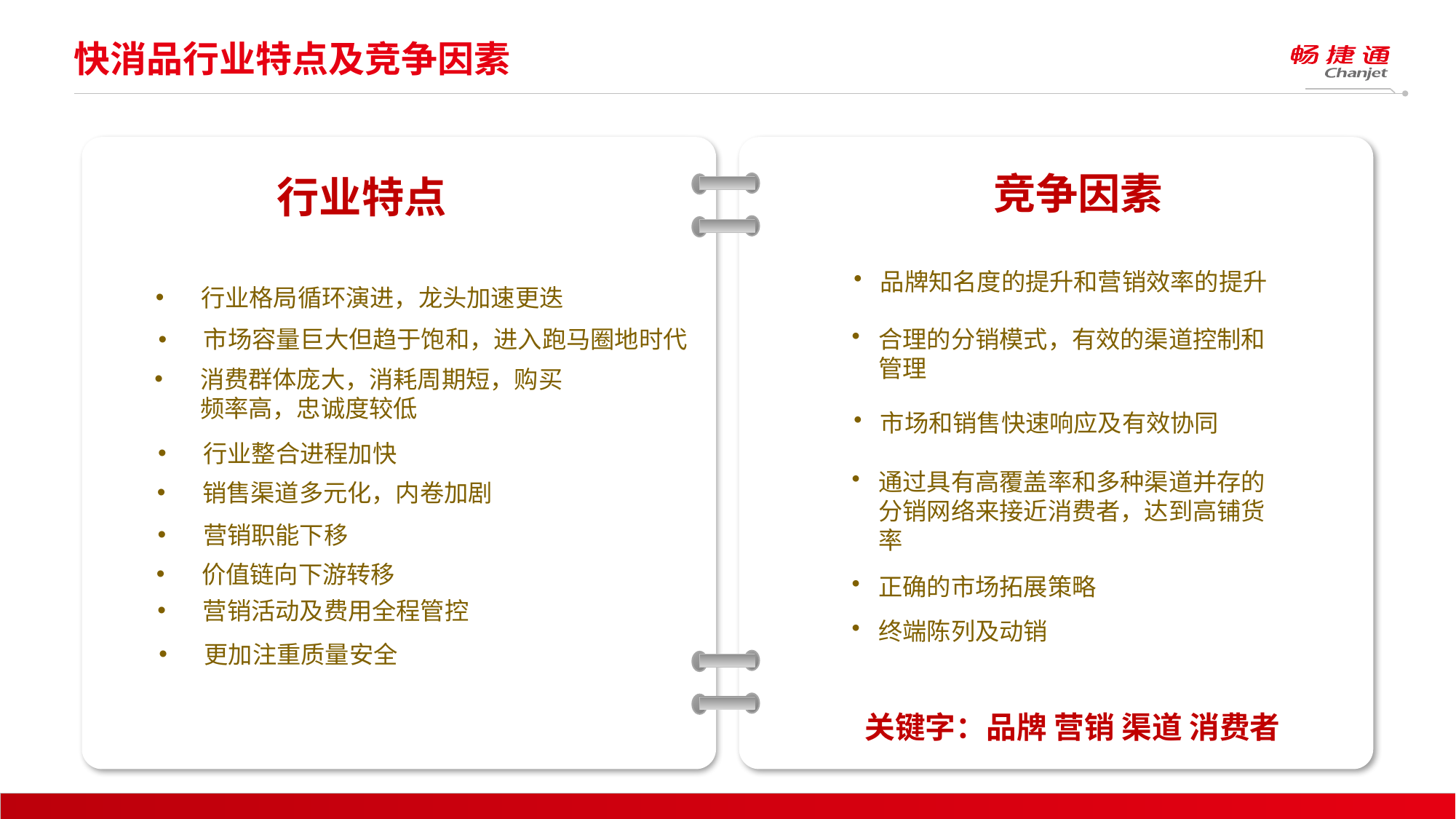

# 快消品行业特点及竞争因素

竞争因素
行业特点

品牌知名度的提升和营销效率的提升
行业格局循环演进，龙头加速更迭
市场容量巨大但趋于饱和，进入跑马圈地时代
行业整合进程加快
销售渠道多元化，内卷加剧
营销职能下移
价值链向下游转移
营销活动及费用全程管控
更加注重质量安全
合理的分销模式，有效的渠道控制和管理
市场和销售快速响应及有效协同
通过具有高覆盖率和多种渠道并存的分销网络来接近消费者，达到高铺货率
正确的市场拓展策略
终端陈列及动销
关键字：品牌 营销 渠道 消费者
消费群体庞大，消耗周期短，购买频率高，忠诚度较低